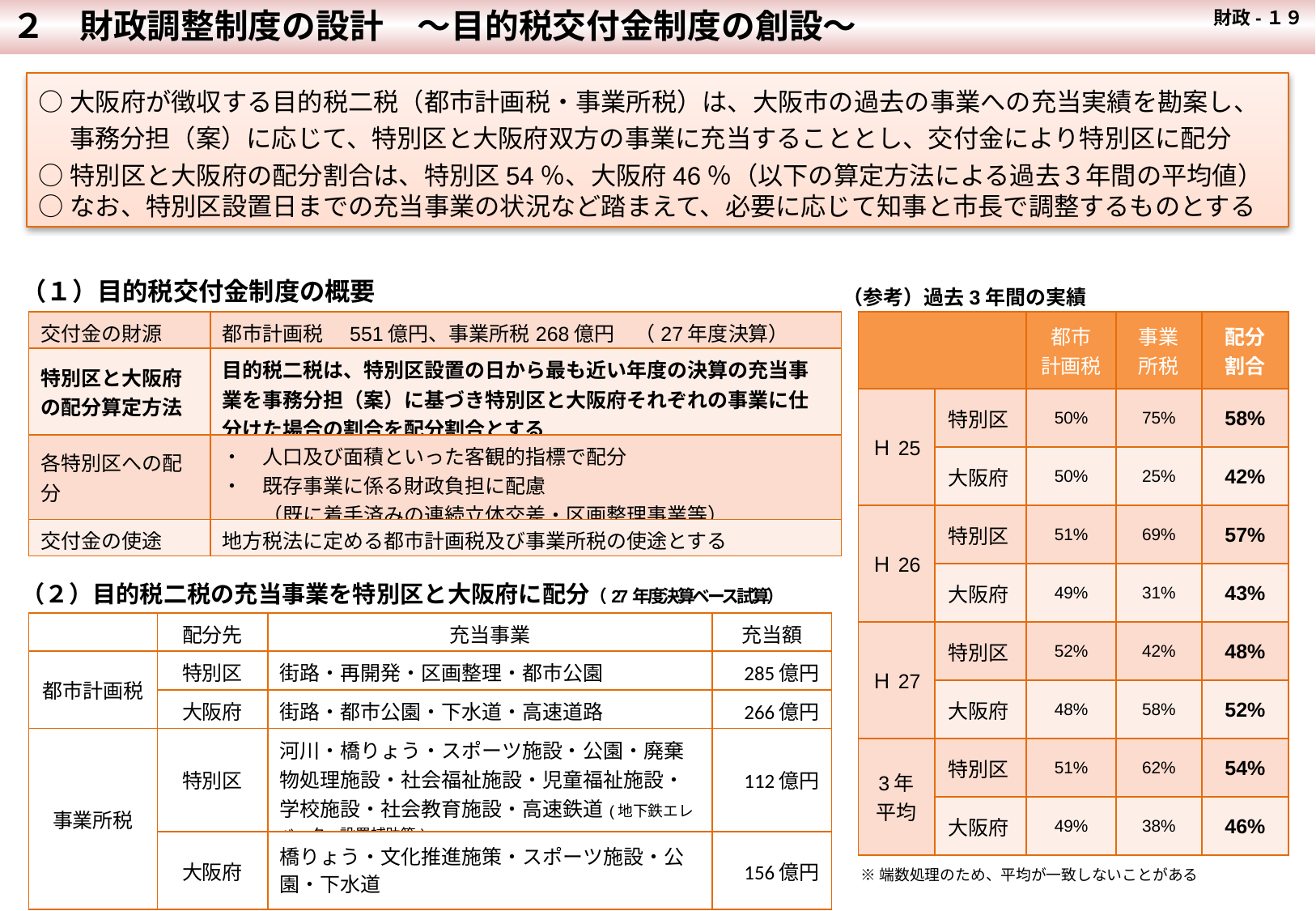

２　財政調整制度の設計　～目的税交付金制度の創設～
 財政-１９
○大阪府が徴収する目的税二税（都市計画税・事業所税）は、大阪市の過去の事業への充当実績を勘案し、
　 事務分担（案）に応じて、特別区と大阪府双方の事業に充当することとし、交付金により特別区に配分
○特別区と大阪府の配分割合は、特別区54％、大阪府46％（以下の算定方法による過去３年間の平均値）
○なお、特別区設置日までの充当事業の状況など踏まえて、必要に応じて知事と市長で調整するものとする
（１）目的税交付金制度の概要
（参考）過去3年間の実績
| 交付金の財源 | 都市計画税　551億円、事業所税268億円　（27年度決算） |
| --- | --- |
| 特別区と大阪府の配分算定方法 | 目的税二税は、特別区設置の日から最も近い年度の決算の充当事業を事務分担（案）に基づき特別区と大阪府それぞれの事業に仕分けた場合の割合を配分割合とする |
| 各特別区への配分 | ・　人口及び面積といった客観的指標で配分 ・　既存事業に係る財政負担に配慮 　　（既に着手済みの連続立体交差・区画整理事業等） |
| 交付金の使途 | 地方税法に定める都市計画税及び事業所税の使途とする |
|  |  | 都市 計画税 | 事業 所税 | 配分 割合 |
| --- | --- | --- | --- | --- |
| Ｈ25 | 特別区 | 50% | 75% | 58% |
|  | 大阪府 | 50% | 25% | 42% |
| Ｈ26 | 特別区 | 51% | 69% | 57% |
|  | 大阪府 | 49% | 31% | 43% |
| Ｈ27 | 特別区 | 52% | 42% | 48% |
|  | 大阪府 | 48% | 58% | 52% |
| 3年 平均 | 特別区 | 51% | 62% | 54% |
|  | 大阪府 | 49% | 38% | 46% |
（２）目的税二税の充当事業を特別区と大阪府に配分（27年度決算ベース試算）
|  | 配分先 | 充当事業 | 充当額 |
| --- | --- | --- | --- |
| 都市計画税 | 特別区 | 街路・再開発・区画整理・都市公園 | 285億円 |
|  | 大阪府 | 街路・都市公園・下水道・高速道路 | 266億円 |
| 事業所税 | 特別区 | 河川・橋りょう・スポーツ施設・公園・廃棄物処理施設・社会福祉施設・児童福祉施設・学校施設・社会教育施設・高速鉄道(地下鉄エレベーター設置補助等) | 112億円 |
|  | 大阪府 | 橋りょう・文化推進施策・スポーツ施設・公園・下水道 | 156億円 |
※端数処理のため、平均が一致しないことがある